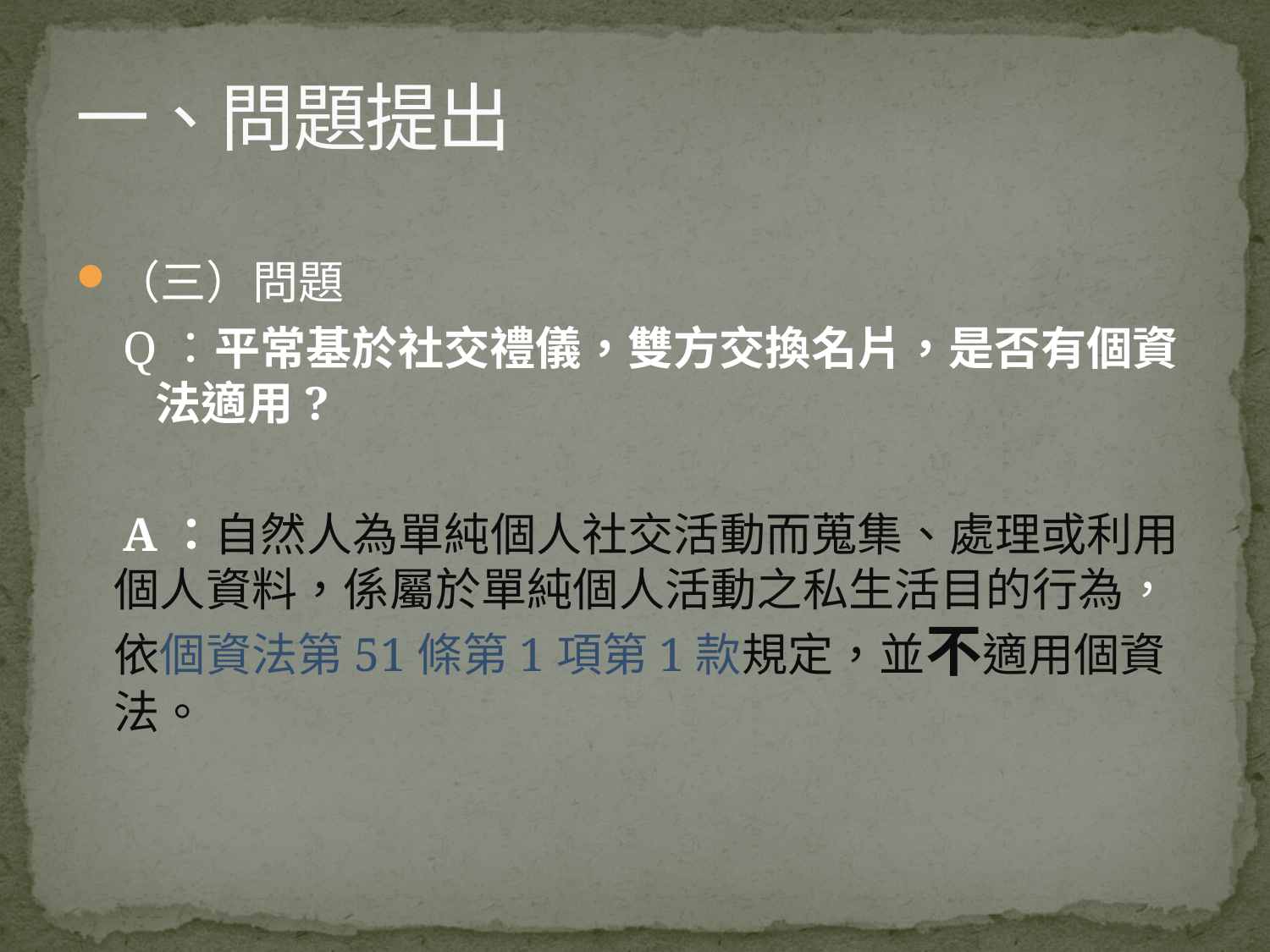

# 一、問題提出

（三）問題
    Q：平常基於社交禮儀，雙方交換名片，是否有個資      法適用?

    A：自然人為單純個人社交活動而蒐集、處理或利用個人資料，係屬於單純個人活動之私生活目的行為，依個資法第51條第1項第1款規定，並不適用個資法。